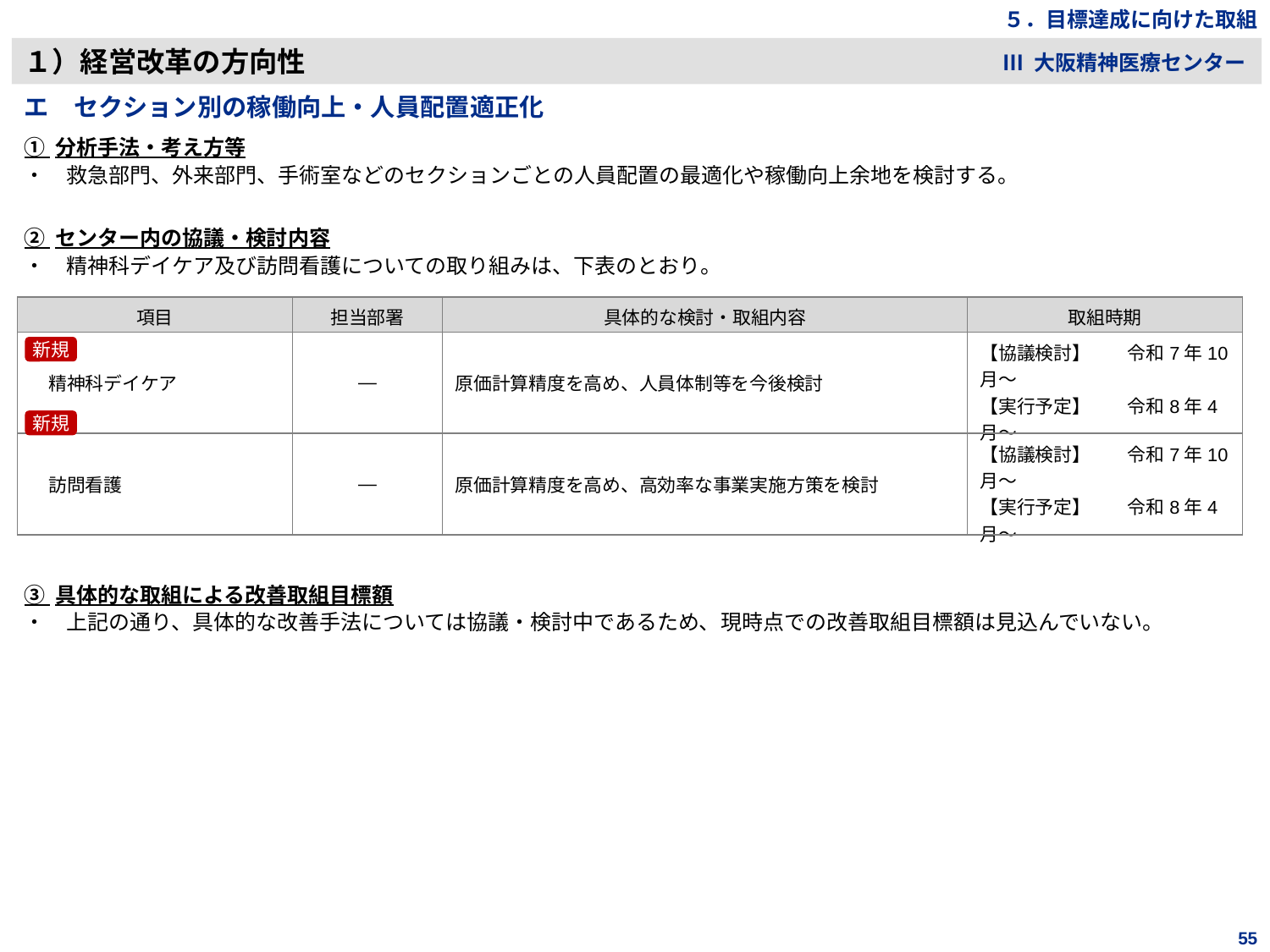

５．目標達成に向けた取組
１）経営改革の方向性
Ⅲ 大阪精神医療センター
エ　セクション別の稼働向上・人員配置適正化
① 分析手法・考え方等
・　救急部門、外来部門、手術室などのセクションごとの人員配置の最適化や稼働向上余地を検討する。
② センター内の協議・検討内容
・　精神科デイケア及び訪問看護についての取り組みは、下表のとおり。
| 項目 | 担当部署 | 具体的な検討・取組内容 | 取組時期 |
| --- | --- | --- | --- |
| 精神科デイケア | ― | 原価計算精度を高め、人員体制等を今後検討 | 【協議検討】　　令和7年10月～ 【実行予定】　　令和8年4月～ |
| 訪問看護 | ― | 原価計算精度を高め、高効率な事業実施方策を検討 | 【協議検討】　　令和7年10月～ 【実行予定】　　令和8年4月～ |
新規
新規
③ 具体的な取組による改善取組目標額
・　上記の通り、具体的な改善手法については協議・検討中であるため、現時点での改善取組目標額は見込んでいない。
55